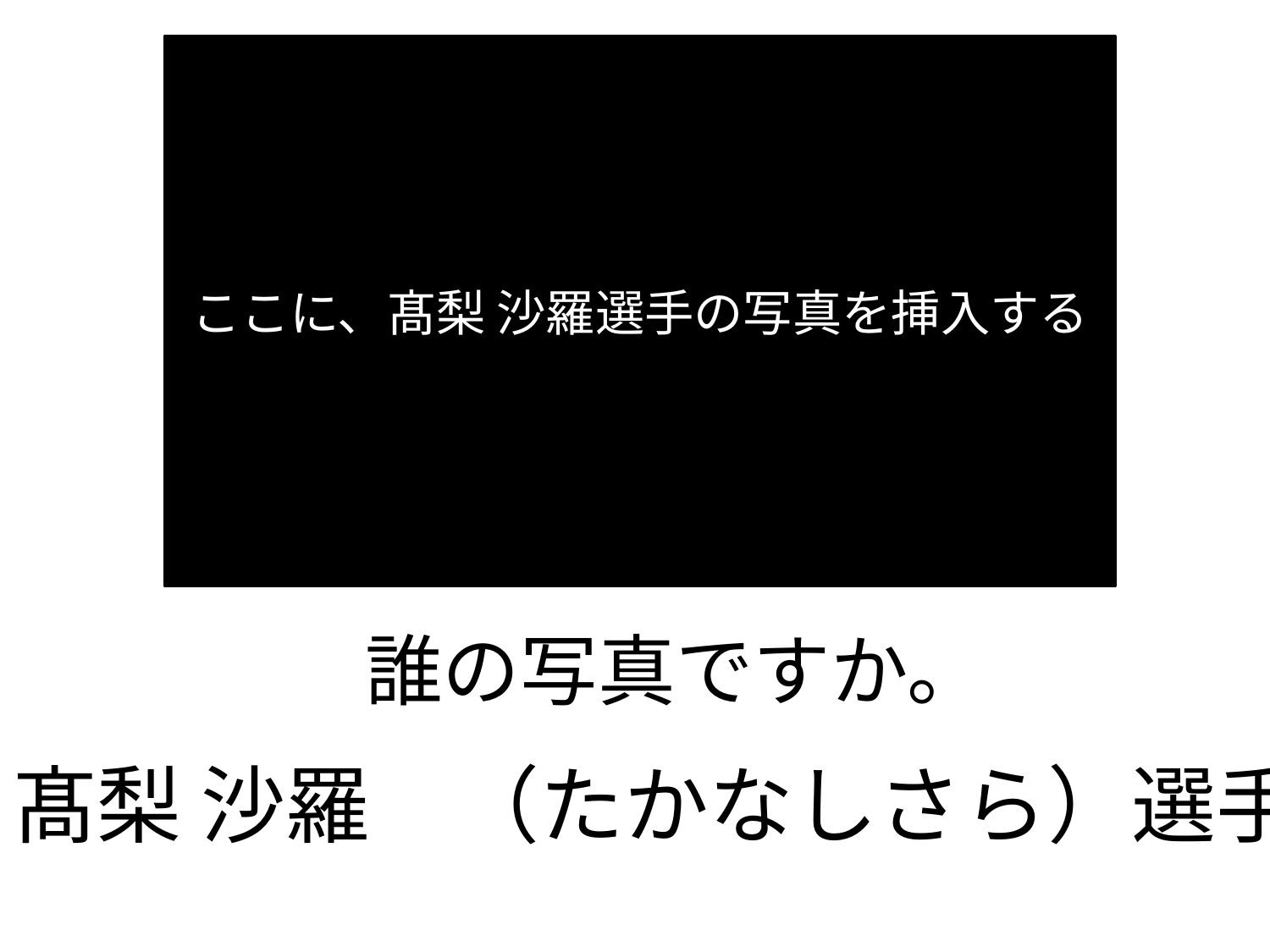

ここに、髙梨 沙羅選手の写真を挿入する
誰の写真ですか。
髙梨 沙羅　（たかなしさら）選手